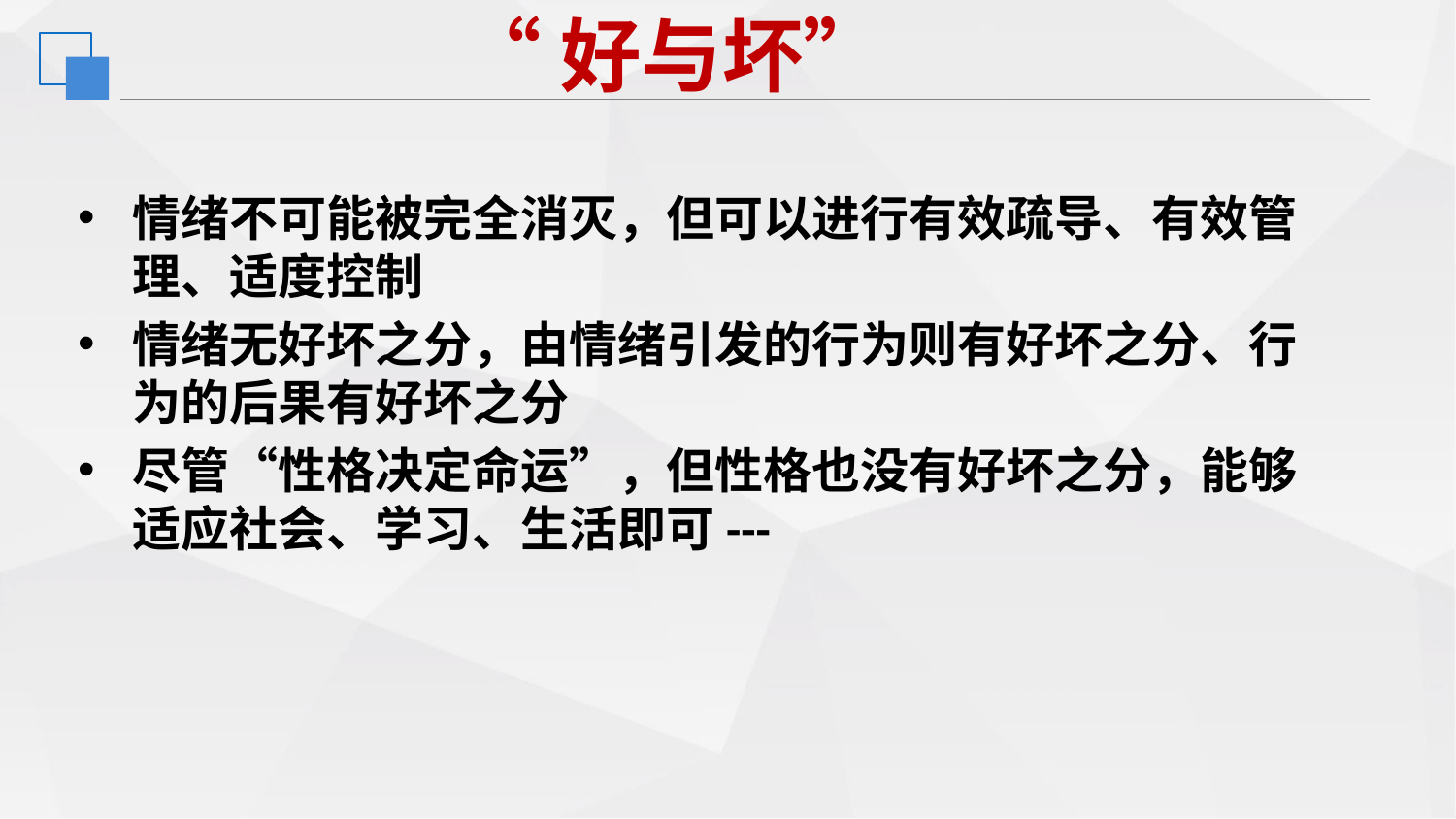

“好与坏”
情绪不可能被完全消灭，但可以进行有效疏导、有效管理、适度控制
情绪无好坏之分，由情绪引发的行为则有好坏之分、行为的后果有好坏之分
尽管“性格决定命运”，但性格也没有好坏之分，能够适应社会、学习、生活即可---